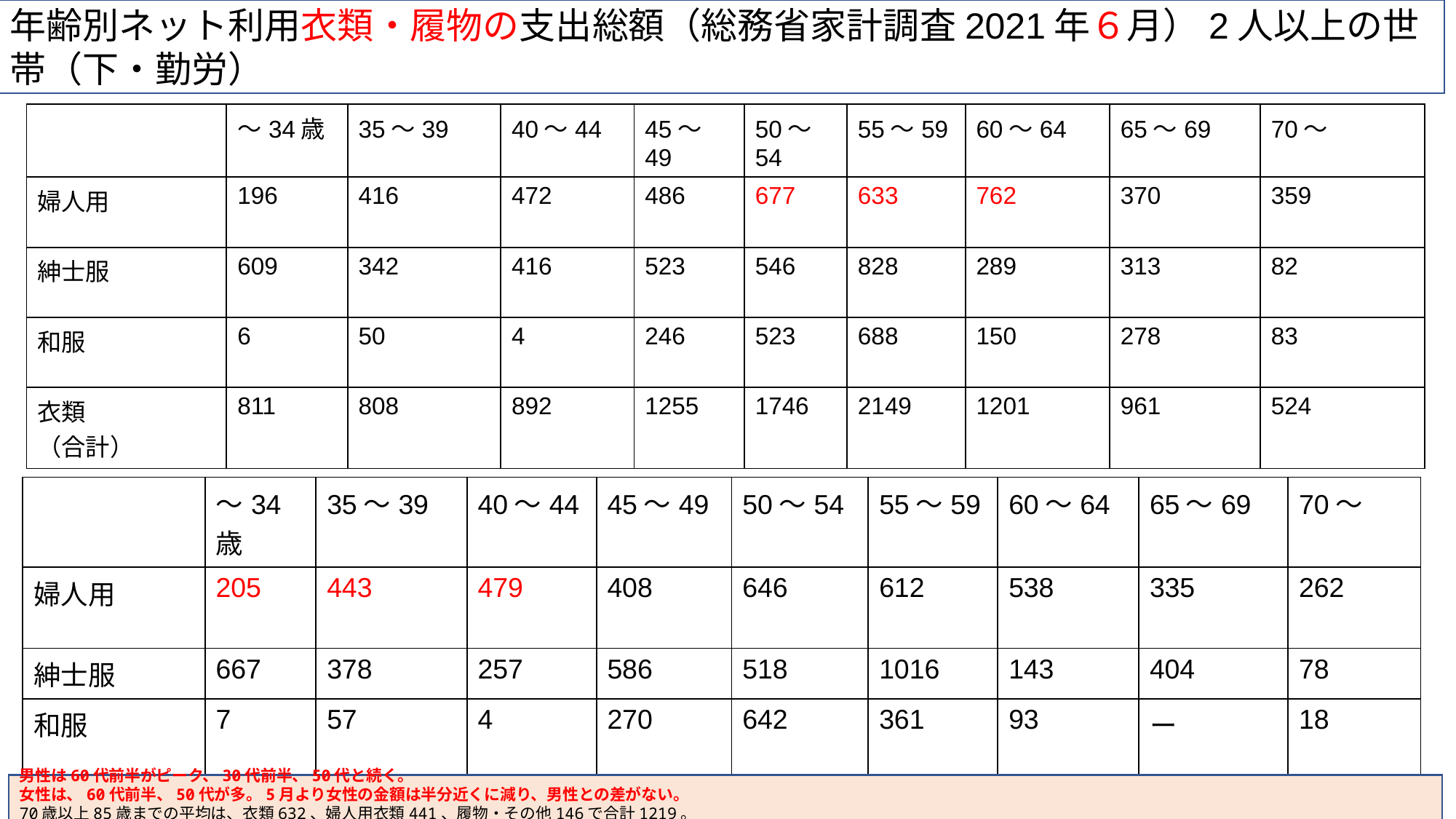

年齢別ネット利用衣類・履物の支出総額（総務省家計調査2021年６月）2人以上の世帯（下・勤労）
|  | ～34歳 | 35～39 | 40～44 | 45～49 | 50～54 | 55～59 | 60～64 | 65～69 | 70～ |
| --- | --- | --- | --- | --- | --- | --- | --- | --- | --- |
| 婦人用 | 196 | 416 | 472 | 486 | 677 | 633 | 762 | 370 | 359 |
| 紳士服 | 609 | 342 | 416 | 523 | 546 | 828 | 289 | 313 | 82 |
| 和服 | 6 | 50 | 4 | 246 | 523 | 688 | 150 | 278 | 83 |
| 衣類 （合計） | 811 | 808 | 892 | 1255 | 1746 | 2149 | 1201 | 961 | 524 |
|  | ～34歳 | 35～39 | 40～44 | 45～49 | 50～54 | 55～59 | 60～64 | 65～69 | 70～ |
| --- | --- | --- | --- | --- | --- | --- | --- | --- | --- |
| 婦人用 | 205 | 443 | 479 | 408 | 646 | 612 | 538 | 335 | 262 |
| 紳士服 | 667 | 378 | 257 | 586 | 518 | 1016 | 143 | 404 | 78 |
| 和服 | 7 | 57 | 4 | 270 | 642 | 361 | 93 | ー | 18 |
| 衣類 （合計） | 879 | 878 | 740 | 1264 | 1806 | 1989 | 774 | 739 | 358 |
男性は60代前半がピーク、30代前半、50代と続く。
女性は、60代前半、50代が多。5月より女性の金額は半分近くに減り、男性との差がない。
70歳以上85歳までの平均は、衣類632、婦人用衣類441、履物・その他146で合計1219。